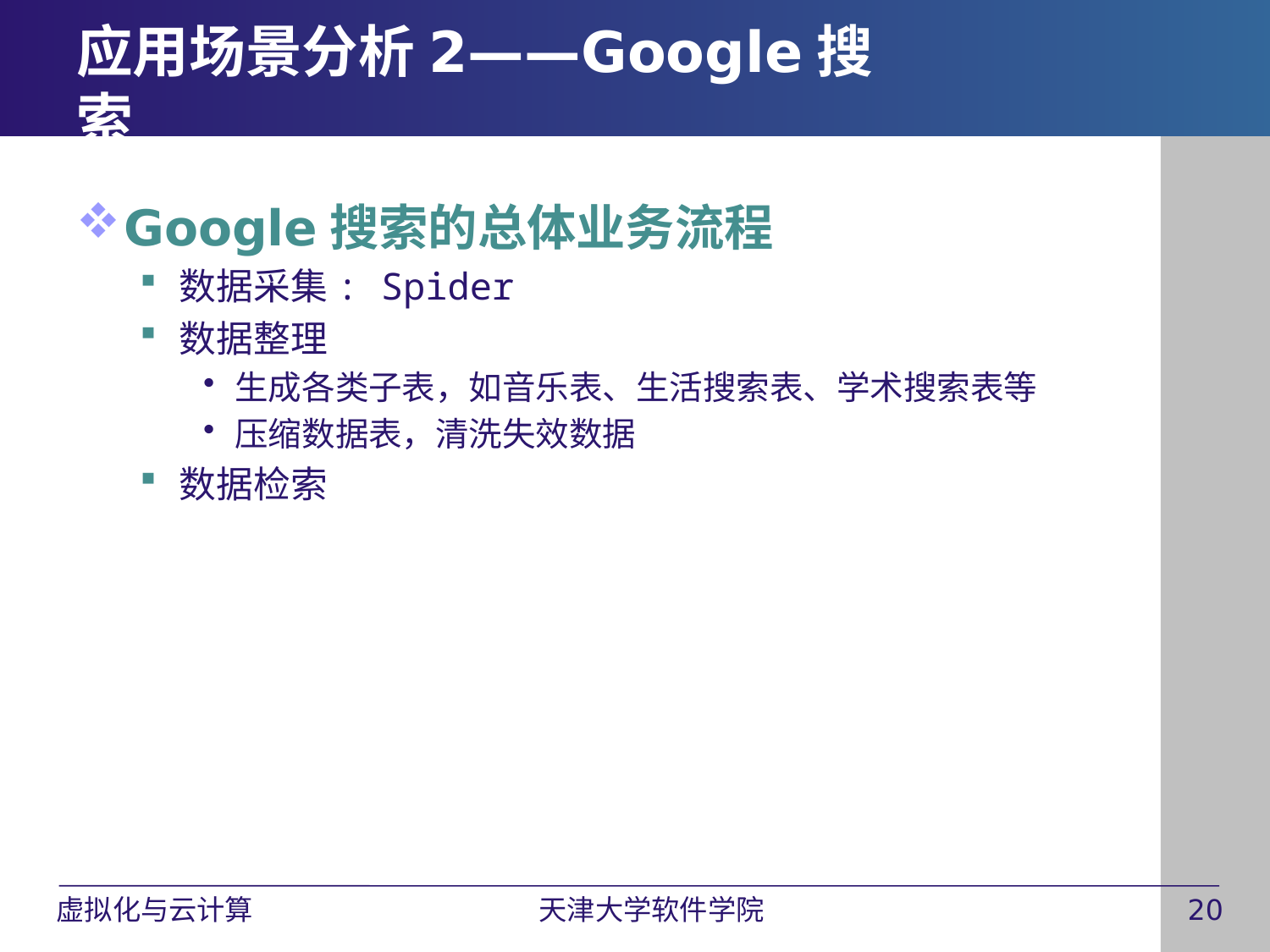

应用场景分析2——Google搜索
Google搜索的总体业务流程
数据采集: Spider
数据整理
生成各类子表，如音乐表、生活搜索表、学术搜索表等
压缩数据表，清洗失效数据
数据检索